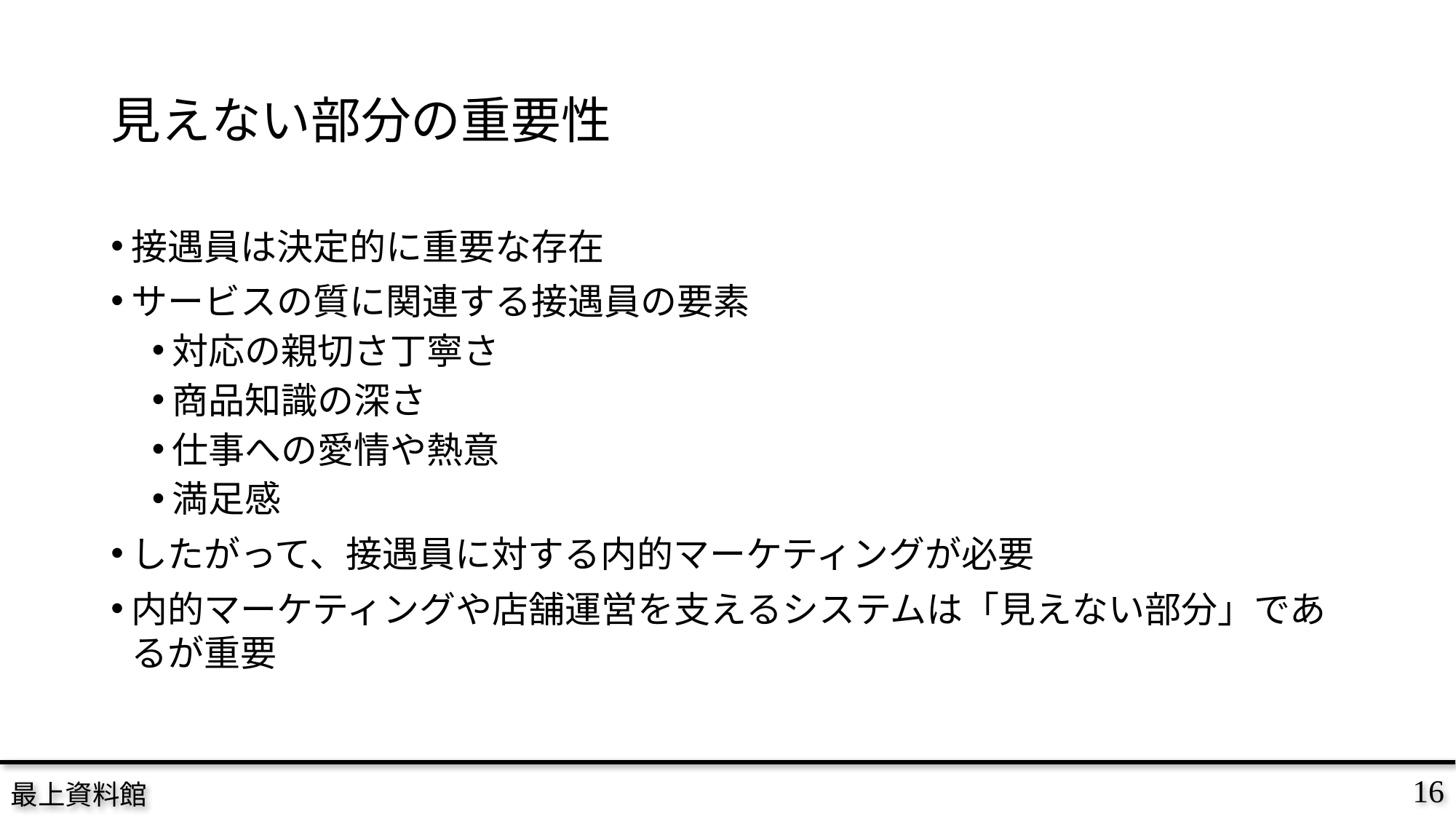

# 見えない部分の重要性
接遇員は決定的に重要な存在
サービスの質に関連する接遇員の要素
対応の親切さ丁寧さ
商品知識の深さ
仕事への愛情や熱意
満足感
したがって、接遇員に対する内的マーケティングが必要
内的マーケティングや店舗運営を支えるシステムは「見えない部分」であるが重要